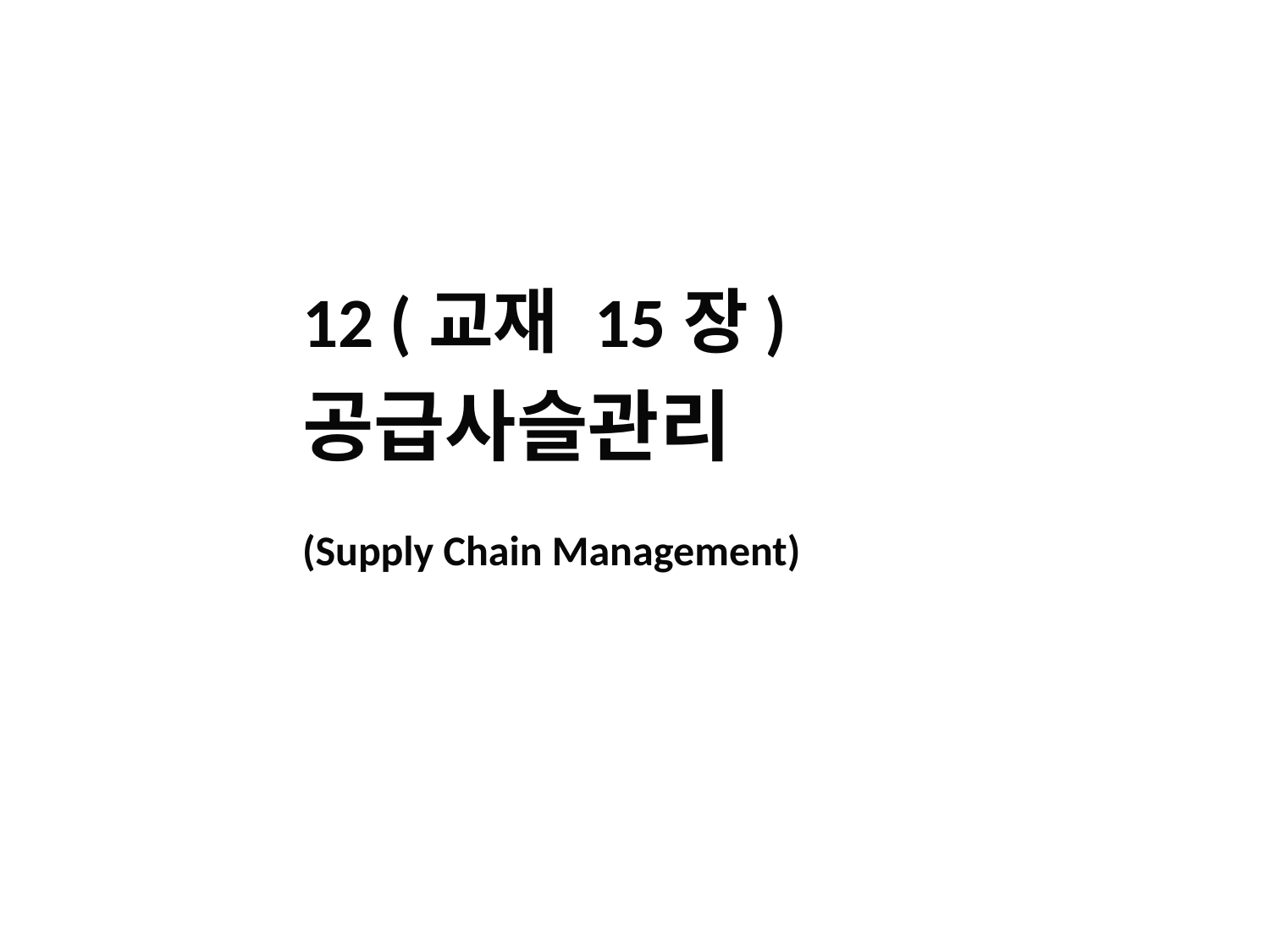

12 (교재 15장)
공급사슬관리
(Supply Chain Management)